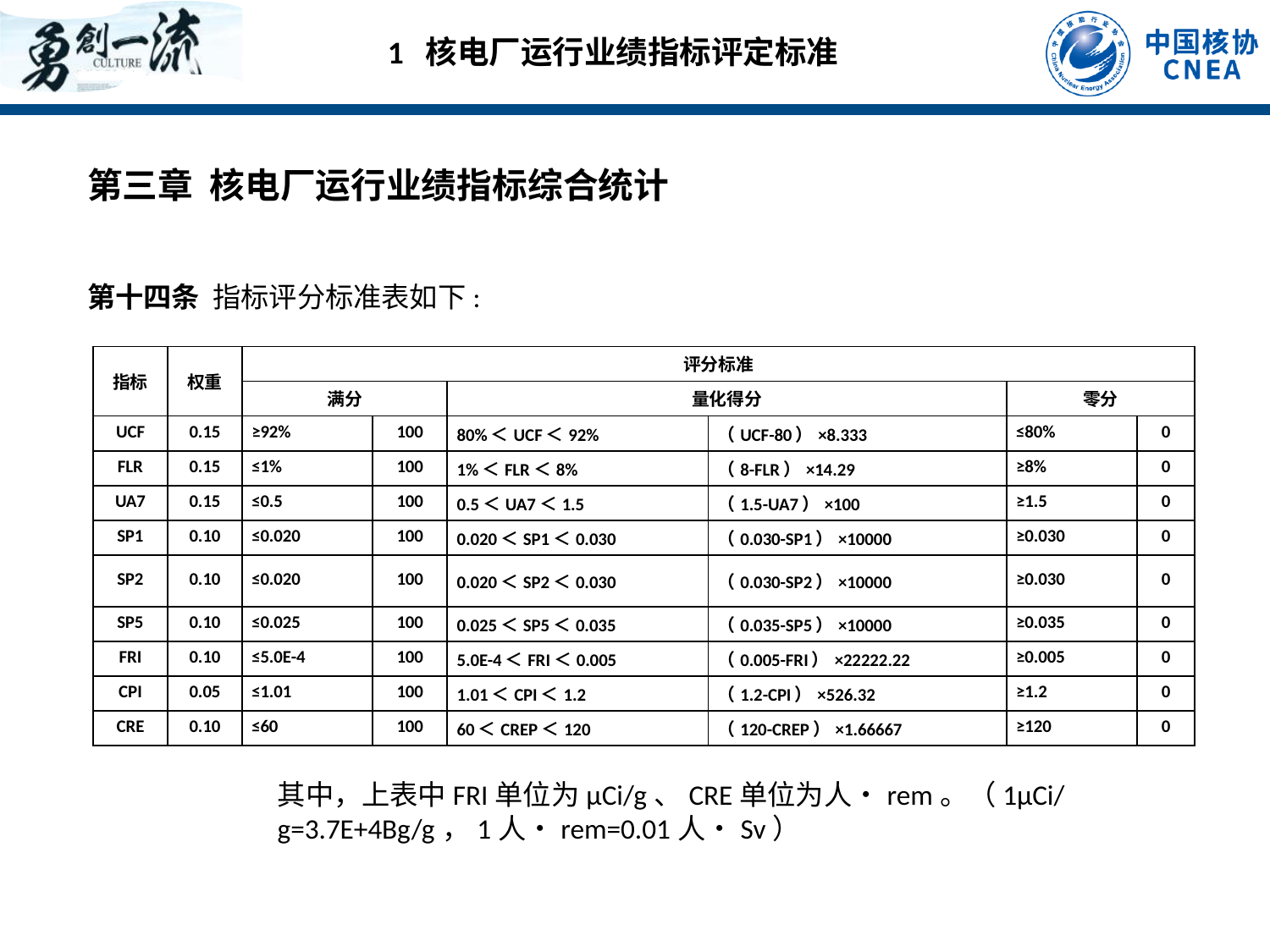

1  核电厂运行业绩指标评定标准
第三章  核电厂运行业绩指标综合统计

第十四条  指标评分标准表如下:

| 指标 | 权重 | 评分标准 |  |  |  |  |  |
| --- | --- | --- | --- | --- | --- | --- | --- |
|  |  | 满分 |  | 量化得分 |  | 零分 |  |
| UCF | 0.15 | ≥92% | 100 | 80%＜UCF＜92% | （UCF-80）×8.333 | ≤80% | 0 |
| FLR | 0.15 | ≤1% | 100 | 1%＜FLR＜8% | （8-FLR）×14.29 | ≥8% | 0 |
| UA7 | 0.15 | ≤0.5 | 100 | 0.5＜UA7＜1.5 | （1.5-UA7）×100 | ≥1.5 | 0 |
| SP1 | 0.10 | ≤0.020 | 100 | 0.020＜SP1＜0.030 | （0.030-SP1）×10000 | ≥0.030 | 0 |
| SP2 | 0.10 | ≤0.020 | 100 | 0.020＜SP2＜0.030 | （0.030-SP2）×10000 | ≥0.030 | 0 |
| SP5 | 0.10 | ≤0.025 | 100 | 0.025＜SP5＜0.035 | （0.035-SP5）×10000 | ≥0.035 | 0 |
| FRI | 0.10 | ≤5.0E-4 | 100 | 5.0E-4＜FRI＜0.005 | （0.005-FRI）×22222.22 | ≥0.005 | 0 |
| CPI | 0.05 | ≤1.01 | 100 | 1.01＜CPI＜1.2 | （1.2-CPI）×526.32 | ≥1.2 | 0 |
| CRE | 0.10 | ≤60 | 100 | 60＜CREP＜120 | （120-CREP）×1.66667 | ≥120 | 0 |
其中，上表中FRI单位为µCi/g、CRE单位为人•rem。（1µCi/g=3.7E+4Bg/g，1人•rem=0.01人•Sv）